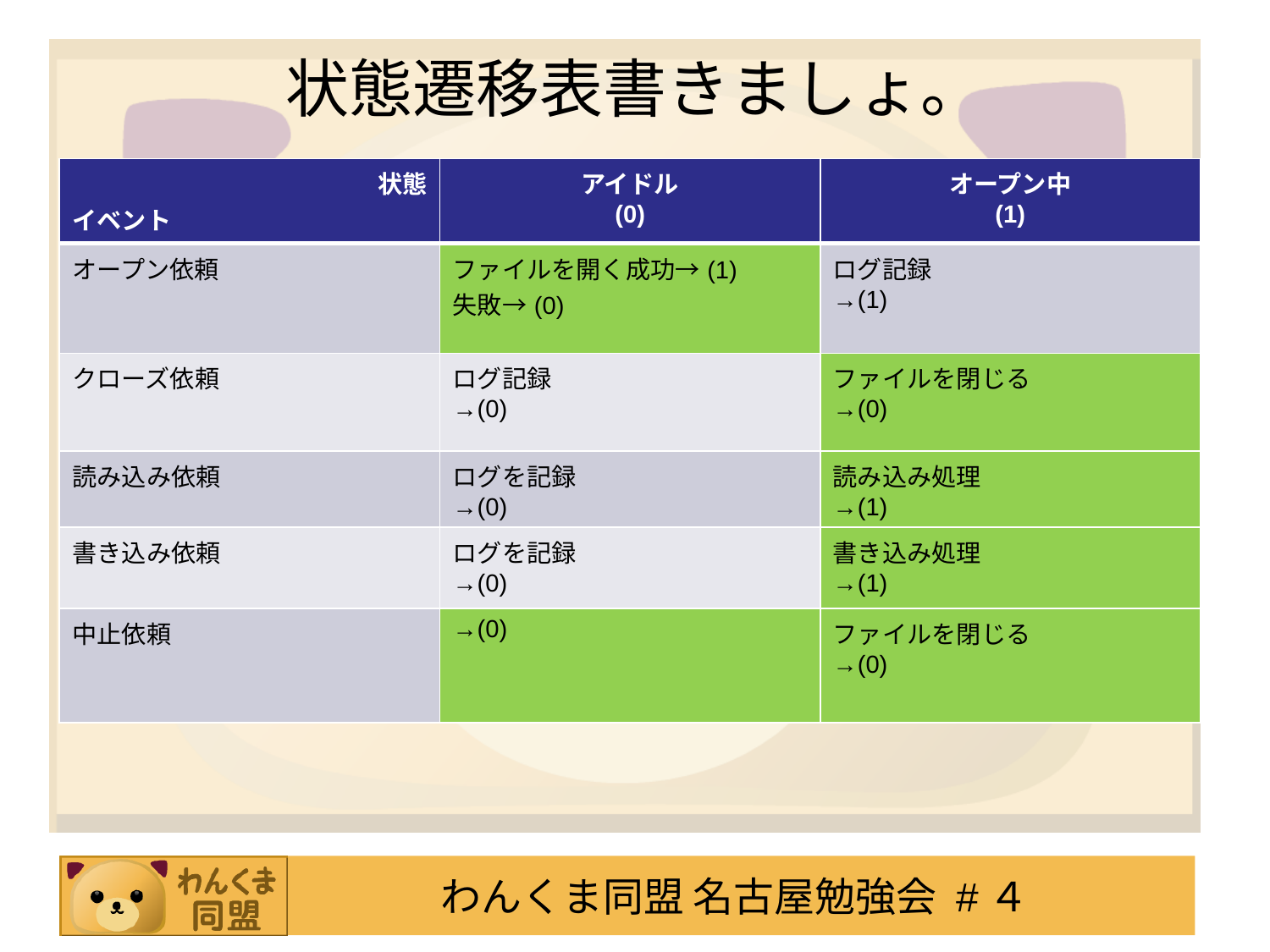

# 状態遷移表書きましょ。

| 状態 イベント | アイドル (0) | オープン中 (1) |
| --- | --- | --- |
| オープン依頼 | ファイルを開く成功→(1) 失敗→(0) | ログ記録 →(1) |
| クローズ依頼 | ログ記録 →(0) | ファイルを閉じる →(0) |
| 読み込み依頼 | ログを記録 →(0) | 読み込み処理 →(1) |
| 書き込み依頼 | ログを記録 →(0) | 書き込み処理 →(1) |
| 中止依頼 | →(0) | ファイルを閉じる →(0) |